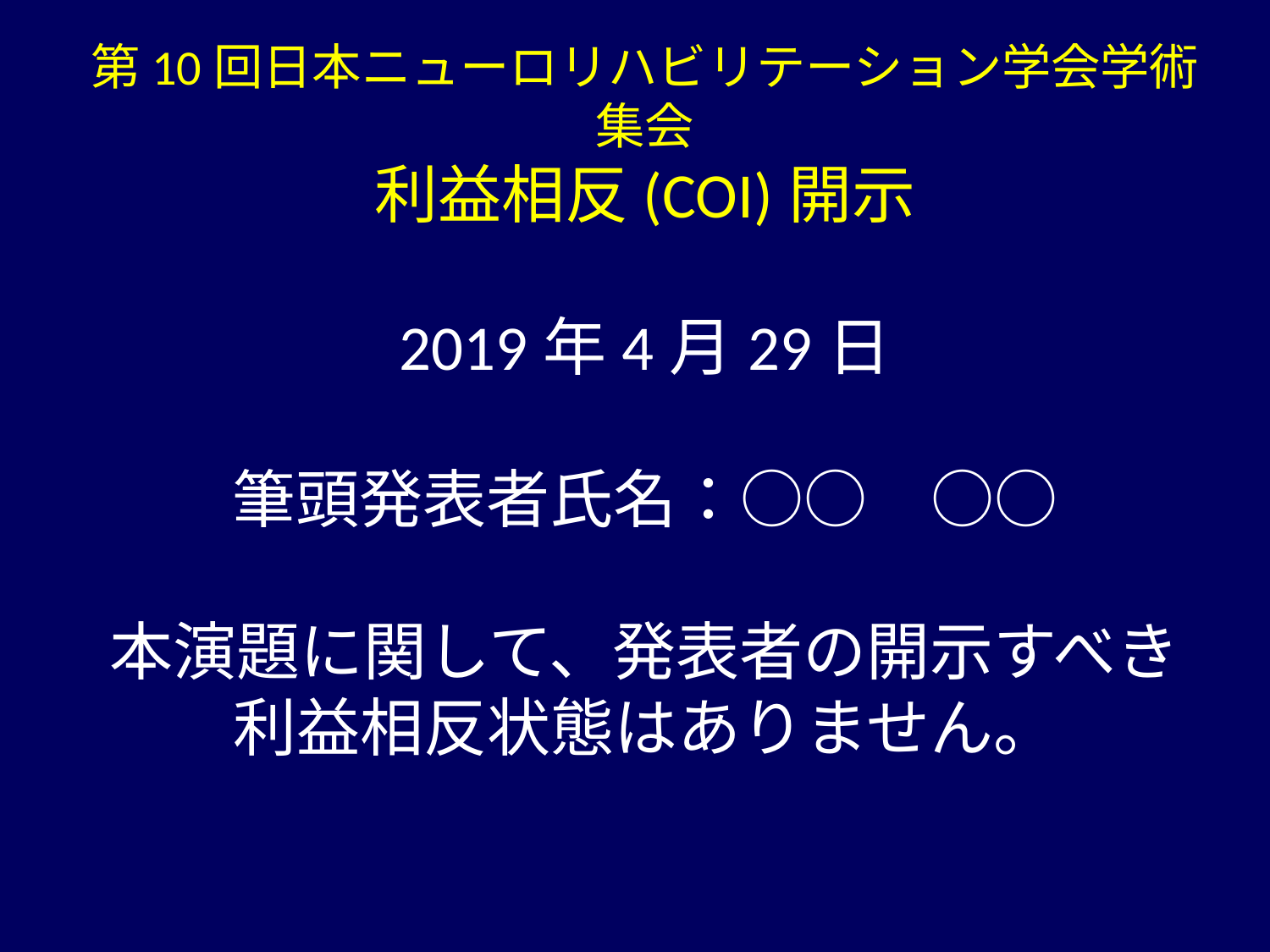

# 第10回日本ニューロリハビリテーション学会学術集会 利益相反(COI)開示 2019年4月29日 筆頭発表者氏名：○○　○○ 本演題に関して、発表者の開示すべき 利益相反状態はありません。